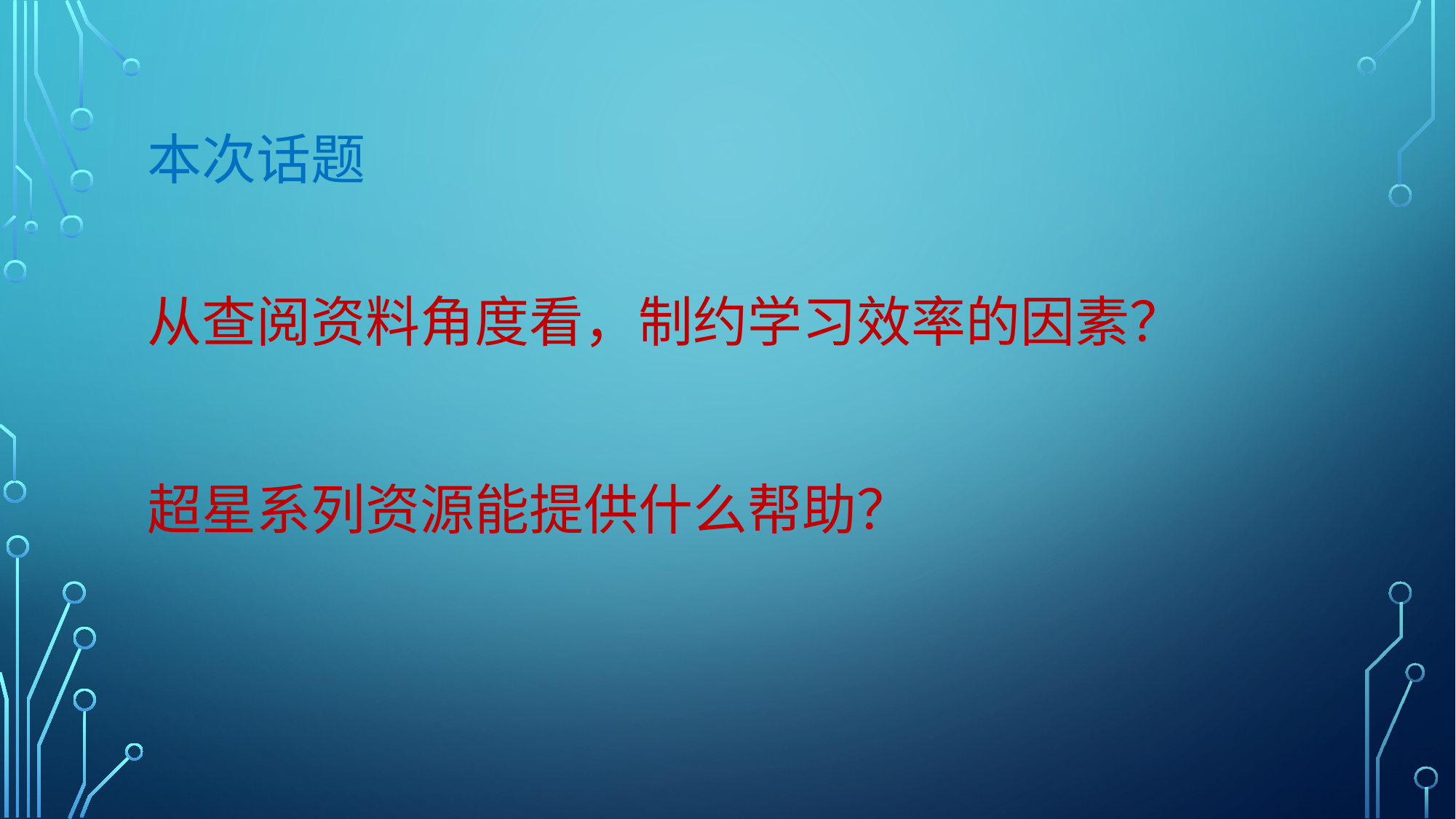

# 本次话题
从查阅资料角度看，制约学习效率的因素？

超星系列资源能提供什么帮助？